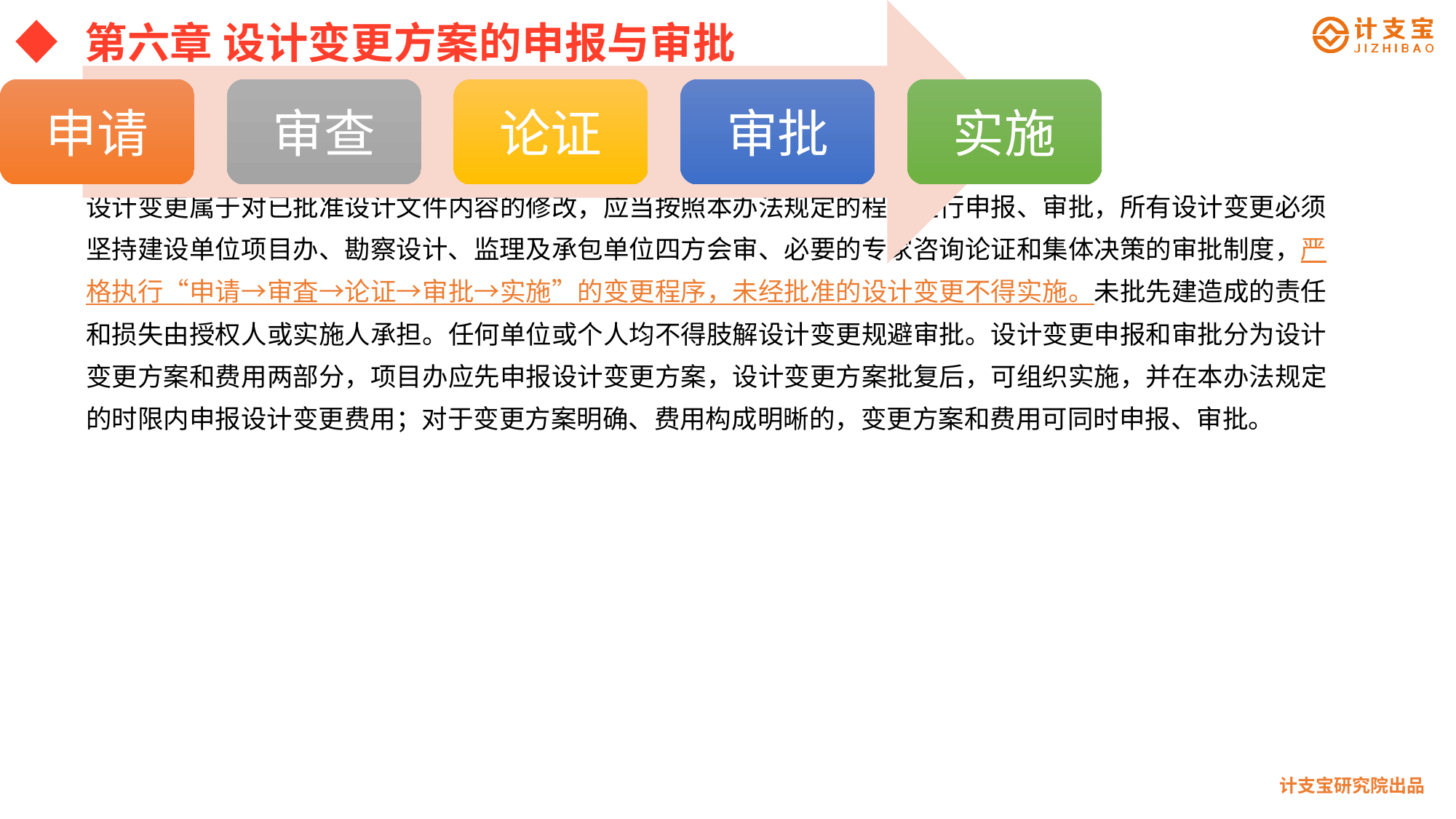

第六章 设计变更方案的申报与审批

第十二条 设计变更实行审批制
设计变更属于对已批准设计文件内容的修改，应当按照本办法规定的程序进行申报、审批，所有设计变更必须坚持建设单位项目办、勘察设计、监理及承包单位四方会审、必要的专家咨询论证和集体决策的审批制度，严格执行“申请→审査→论证→审批→实施”的变更程序，未经批准的设计变更不得实施。未批先建造成的责任和损失由授权人或实施人承担。任何单位或个人均不得肢解设计变更规避审批。设计变更申报和审批分为设计变更方案和费用两部分，项目办应先申报设计变更方案，设计变更方案批复后，可组织实施，并在本办法规定的时限内申报设计变更费用；对于变更方案明确、费用构成明晰的，变更方案和费用可同时申报、审批。
申请
审查
论证
审批
实施